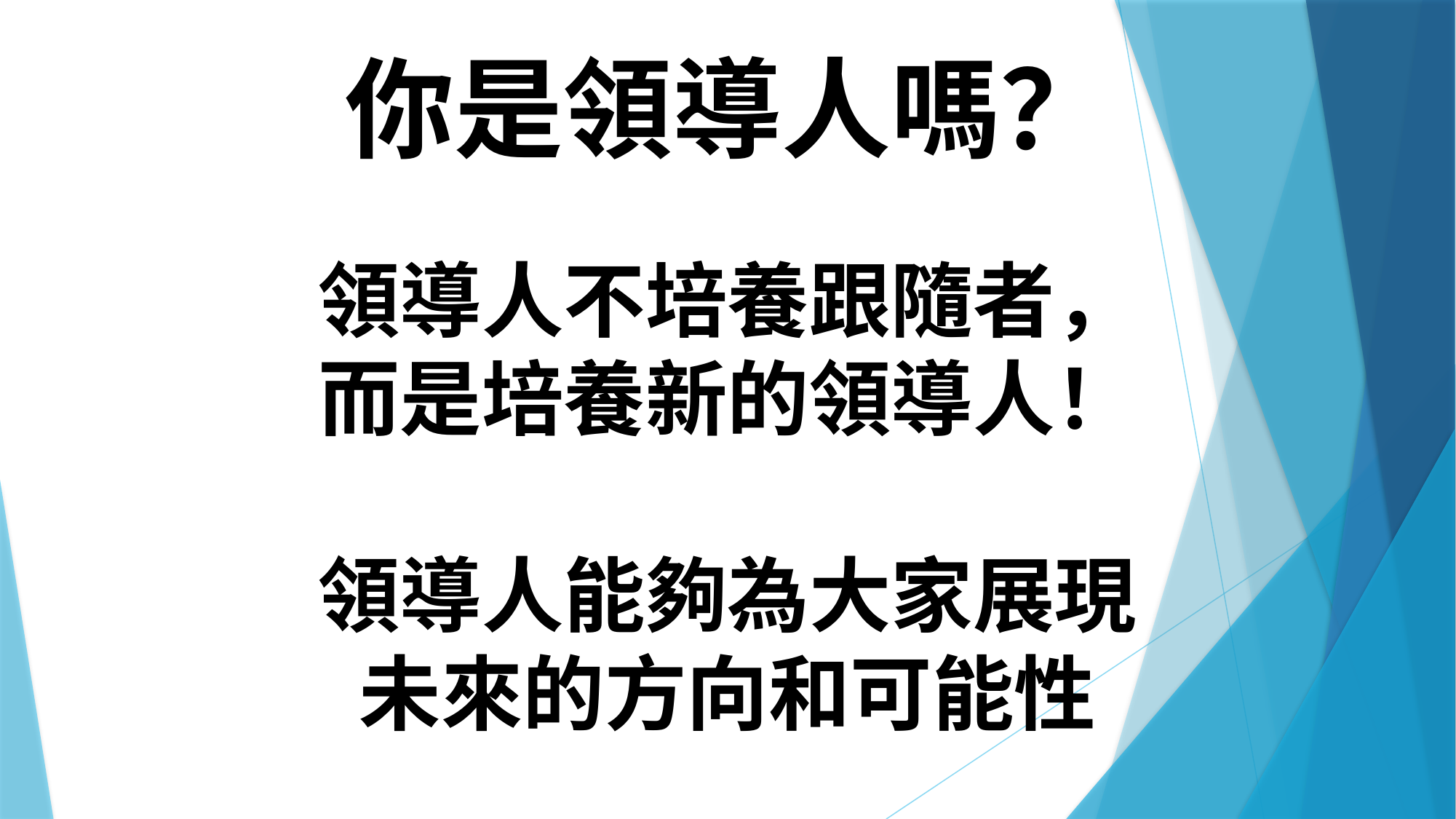

你是領導人嗎？

領導人不培養跟隨者，
而是培養新的領導人！

領導人能夠為大家展現
未來的方向和可能性